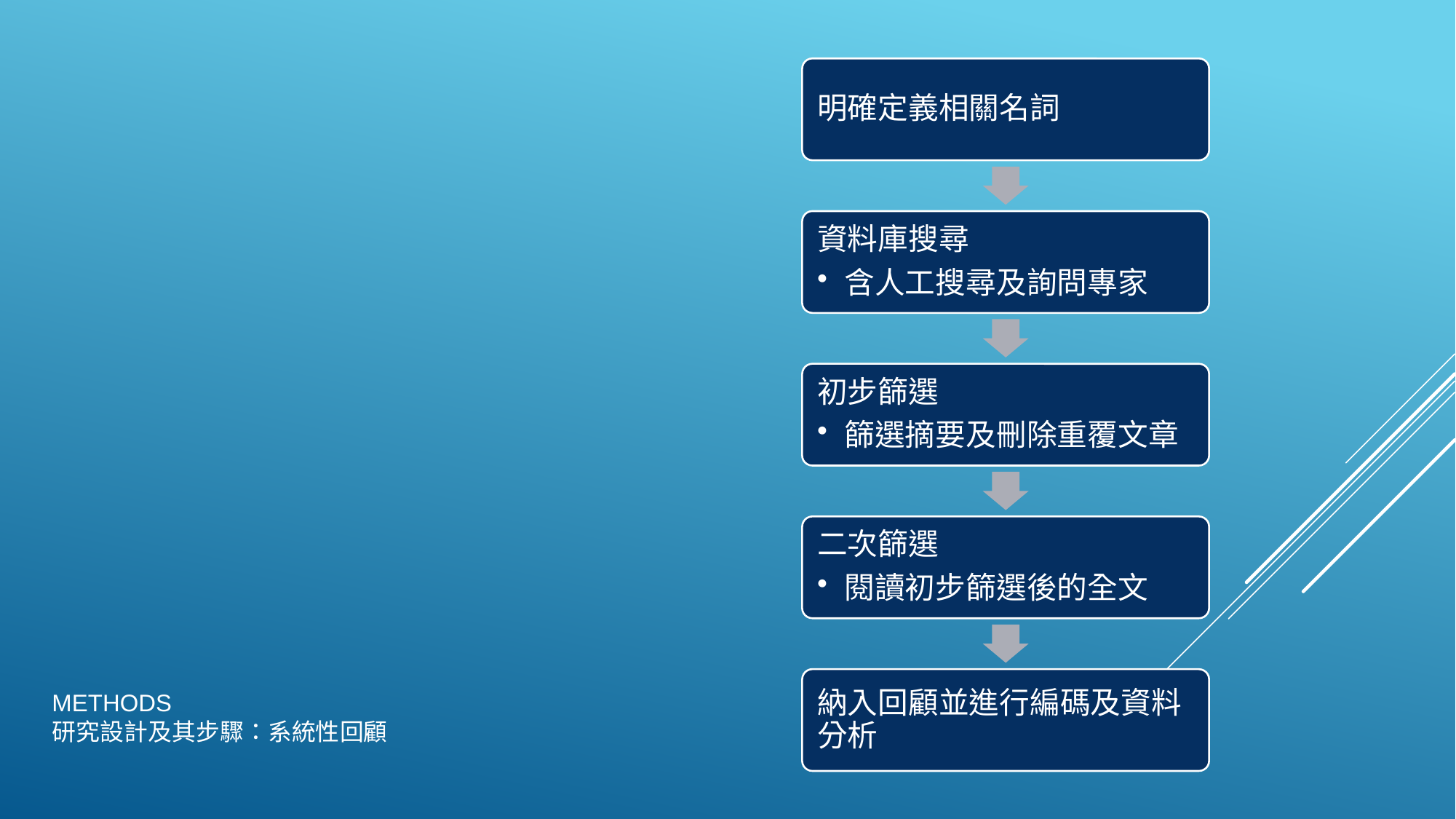

明確定義相關名詞

資料庫搜尋
含人工搜尋及詢問專家

初步篩選
篩選摘要及刪除重覆文章

二次篩選
閱讀初步篩選後的全文

納入回顧並進行編碼及資料分析
# METHODS 研究設計及其步驟：系統性回顧